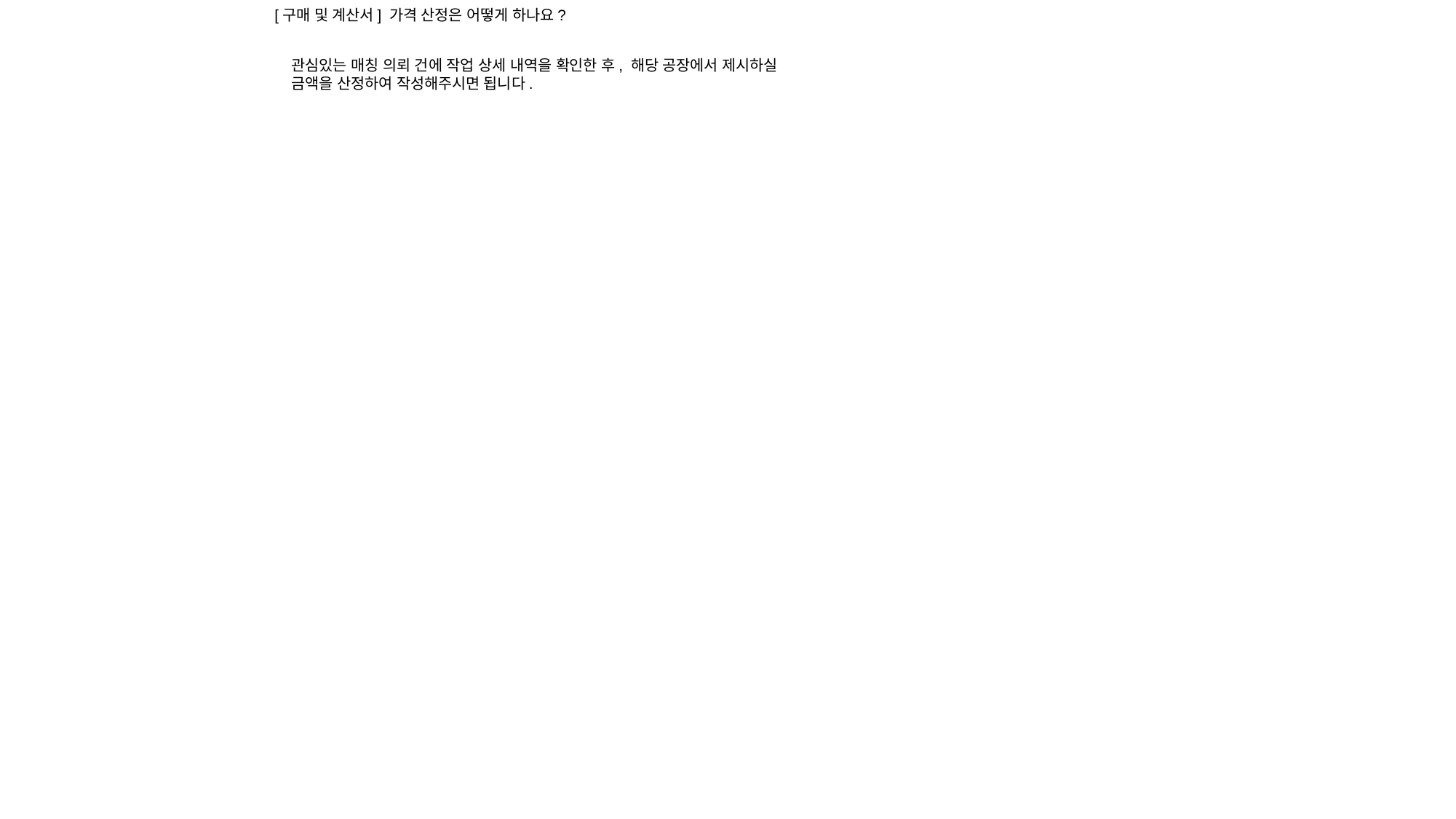

[구매 및 계산서] 가격 산정은 어떻게 하나요?
관심있는 매칭 의뢰 건에 작업 상세 내역을 확인한 후, 해당 공장에서 제시하실
금액을 산정하여 작성해주시면 됩니다.